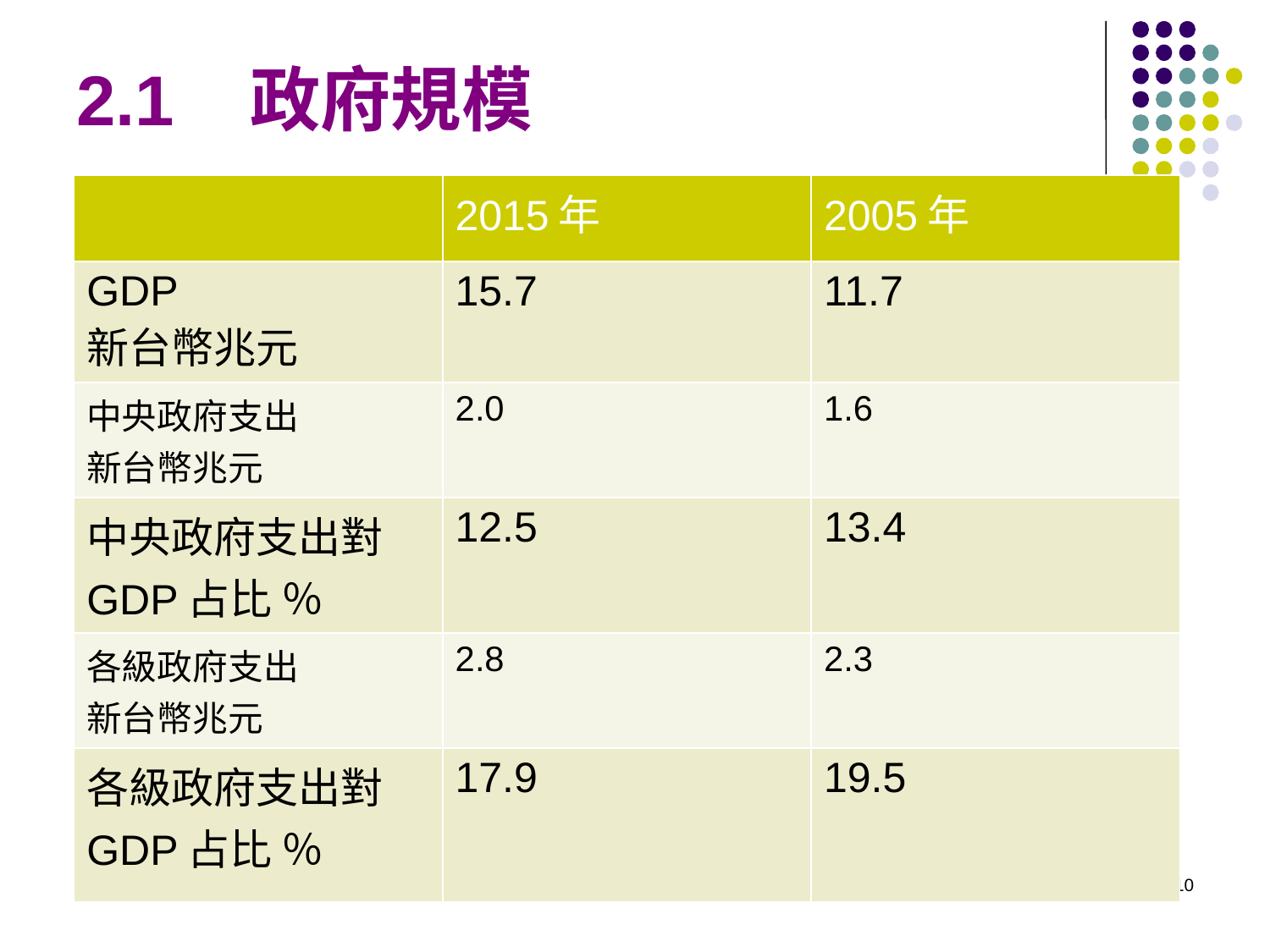

# 2.1   政府規模
|  | 2015年 | 2005年 |
| --- | --- | --- |
| GDP 新台幣兆元 | 15.7 | 11.7 |
| 中央政府支出 新台幣兆元 | 2.0 | 1.6 |
| 中央政府支出對GDP占比 ％ | 12.5 | 13.4 |
| 各級政府支出 新台幣兆元 | 2.8 | 2.3 |
| 各級政府支出對GDP占比 ％ | 17.9 | 19.5 |
10